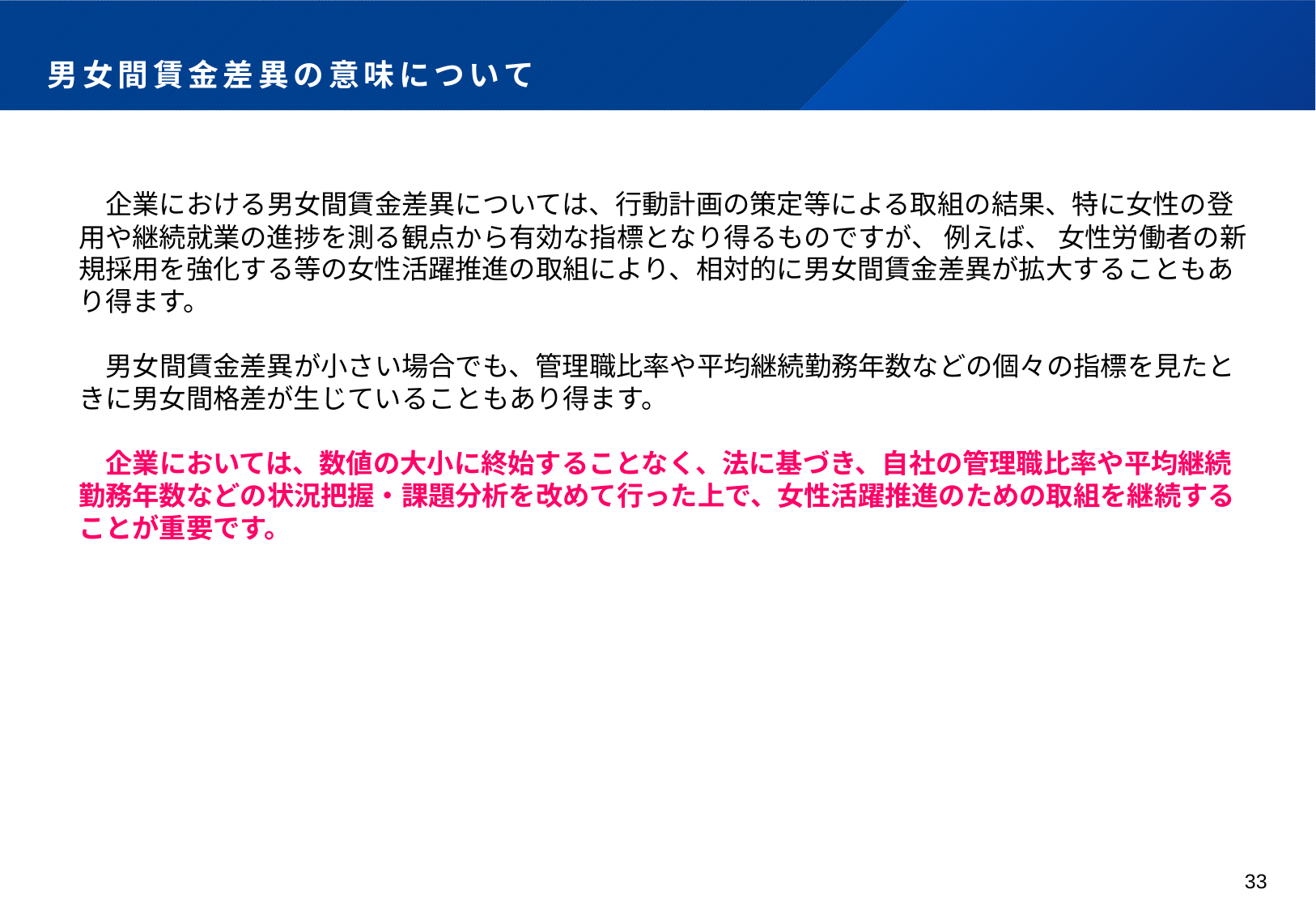

# 男女間賃金差異の意味について
　企業における男女間賃金差異については、行動計画の策定等による取組の結果、特に女性の登用や継続就業の進捗を測る観点から有効な指標となり得るものですが、 例えば、 女性労働者の新規採用を強化する等の女性活躍推進の取組により、相対的に男女間賃金差異が拡大することもあり得ます。

　男女間賃金差異が小さい場合でも、管理職比率や平均継続勤務年数などの個々の指標を見たときに男女間格差が生じていることもあり得ます。

　企業においては、数値の大小に終始することなく、法に基づき、自社の管理職比率や平均継続勤務年数などの状況把握・課題分析を改めて行った上で、女性活躍推進のための取組を継続することが重要です。

33